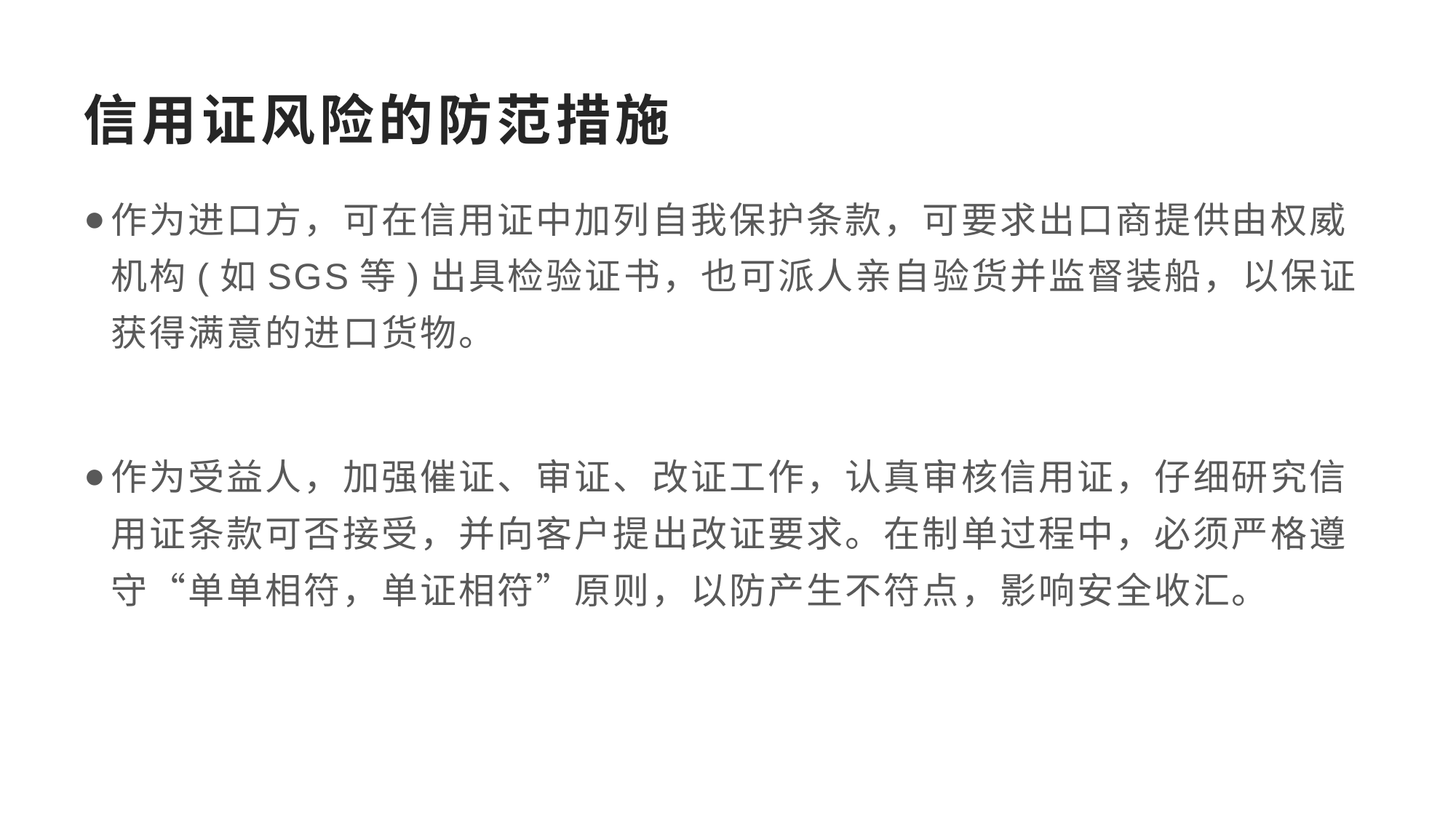

信用证风险的防范措施
作为进口方，可在信用证中加列自我保护条款，可要求出口商提供由权威机构(如SGS等)出具检验证书，也可派人亲自验货并监督装船，以保证获得满意的进口货物。

作为受益人，加强催证、审证、改证工作，认真审核信用证，仔细研究信用证条款可否接受，并向客户提出改证要求。在制单过程中，必须严格遵守“单单相符，单证相符”原则，以防产生不符点，影响安全收汇。